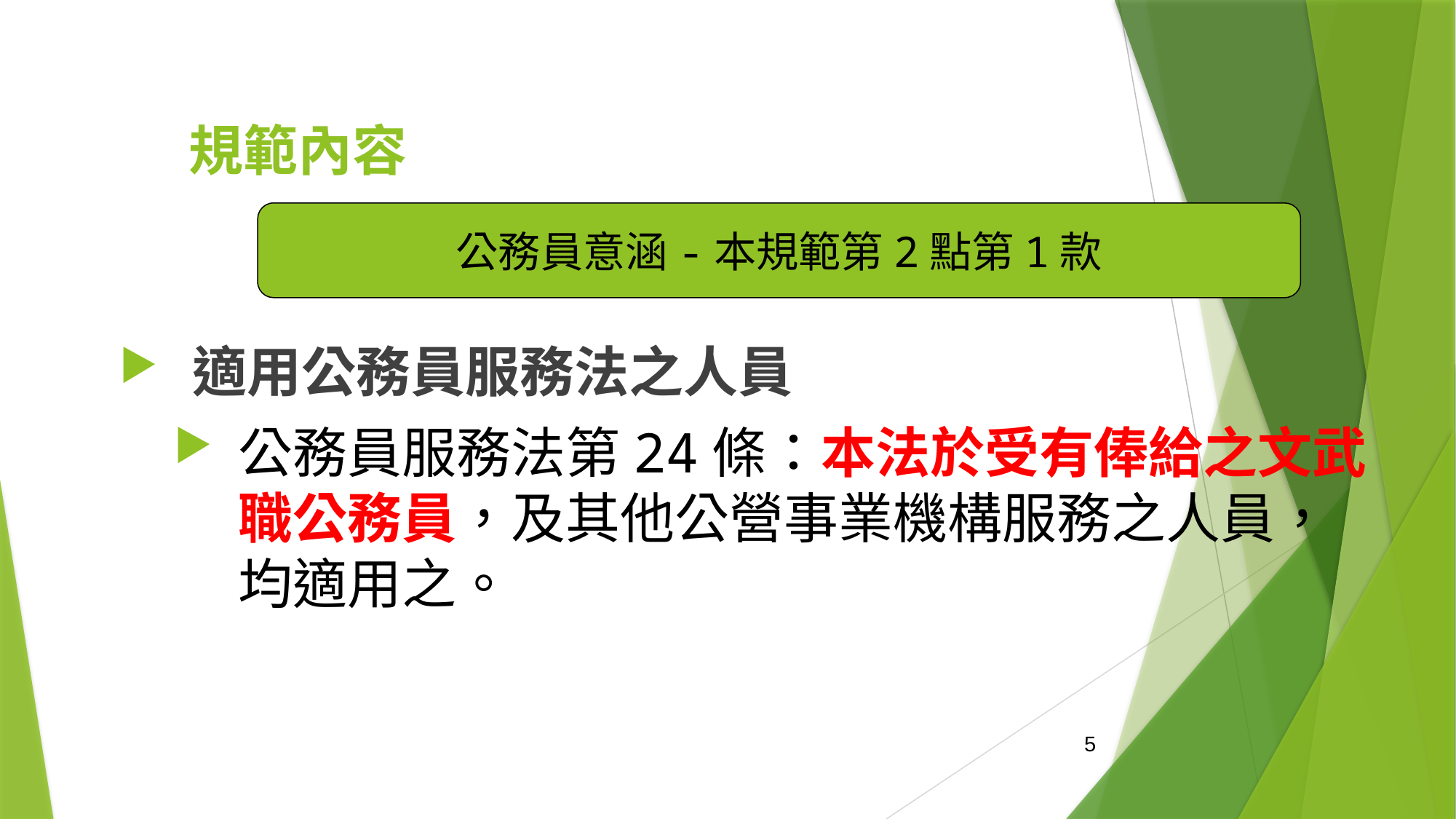

# 規範內容
公務員意涵-本規範第2點第1款
適用公務員服務法之人員
公務員服務法第24條：本法於受有俸給之文武職公務員，及其他公營事業機構服務之人員，均適用之。

5